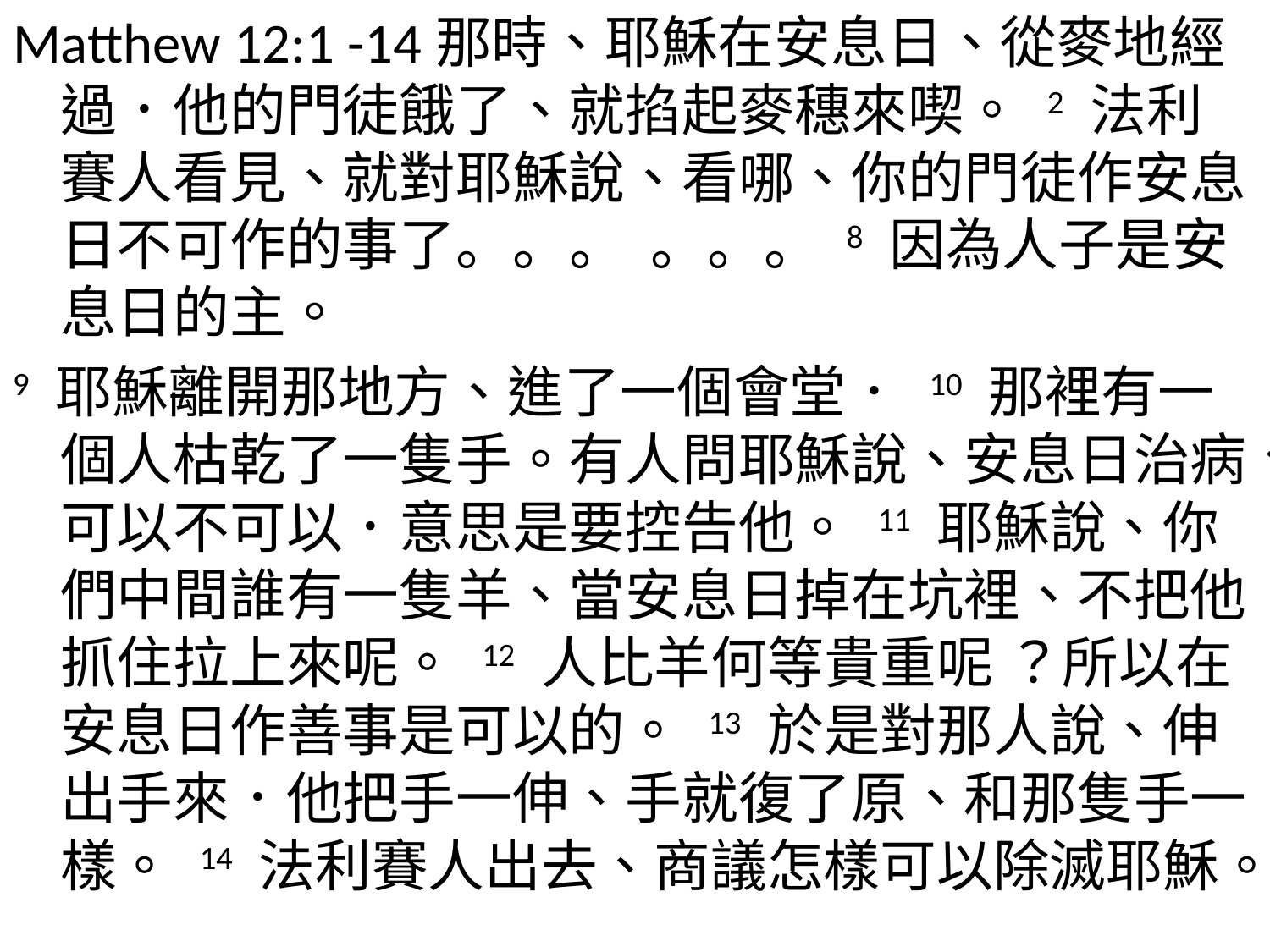

Matthew 12:1 -14那時、耶穌在安息日、從麥地經過．他的門徒餓了、就掐起麥穗來喫。 2 法利賽人看見、就對耶穌說、看哪、你的門徒作安息日不可作的事了。。。  。。。 8 因為人子是安息日的主。
9 耶穌離開那地方、進了一個會堂． 10 那裡有一個人枯乾了一隻手。有人問耶穌說、安息日治病、可以不可以．意思是要控告他。 11 耶穌說、你們中間誰有一隻羊、當安息日掉在坑裡、不把他抓住拉上來呢。 12 人比羊何等貴重呢 ？所以在安息日作善事是可以的。 13 於是對那人說、伸出手來．他把手一伸、手就復了原、和那隻手一樣。 14 法利賽人出去、商議怎樣可以除滅耶穌。